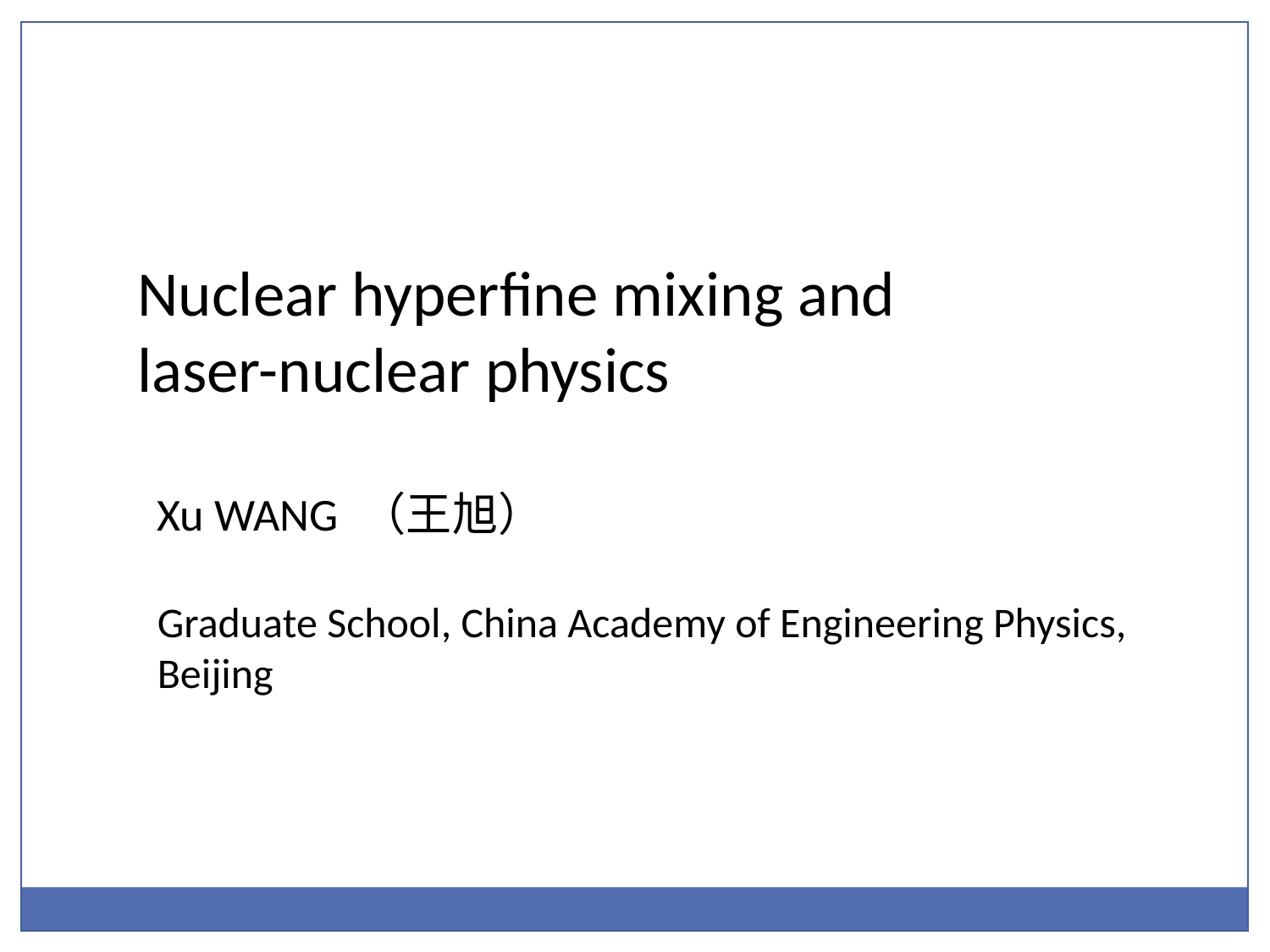

Nuclear hyperfine mixing and
laser-nuclear physics
Xu WANG （王旭）

Graduate School, China Academy of Engineering Physics,
Beijing